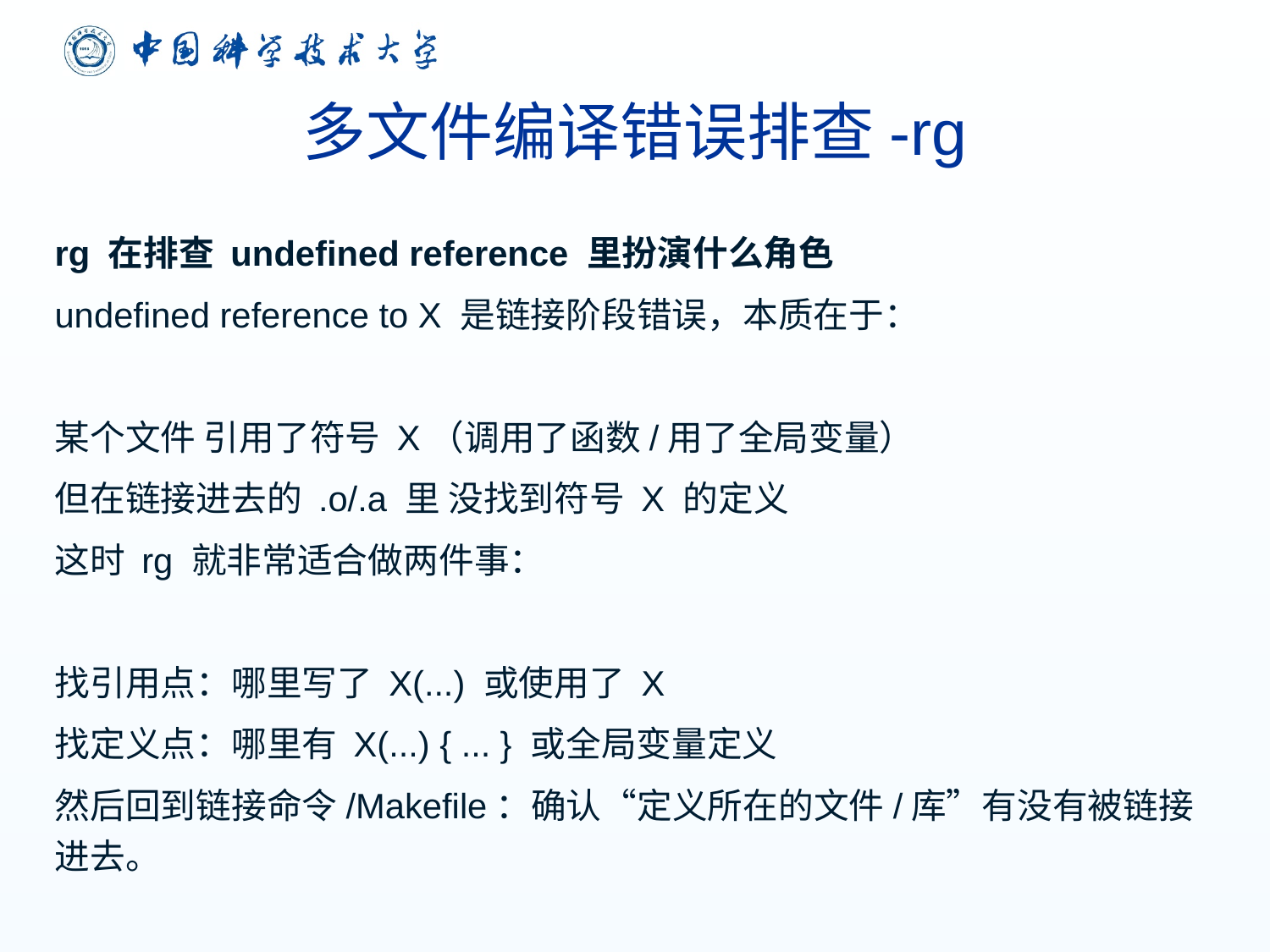

# 多文件编译错误排查-rg
rg 在排查 undefined reference 里扮演什么角色
undefined reference to X 是链接阶段错误，本质在于：

某个文件 引用了符号 X（调用了函数/用了全局变量）
但在链接进去的 .o/.a 里 没找到符号 X 的定义
这时 rg 就非常适合做两件事：

找引用点：哪里写了 X(...) 或使用了 X
找定义点：哪里有 X(...) { ... } 或全局变量定义
然后回到链接命令/Makefile：确认“定义所在的文件/库”有没有被链接进去。